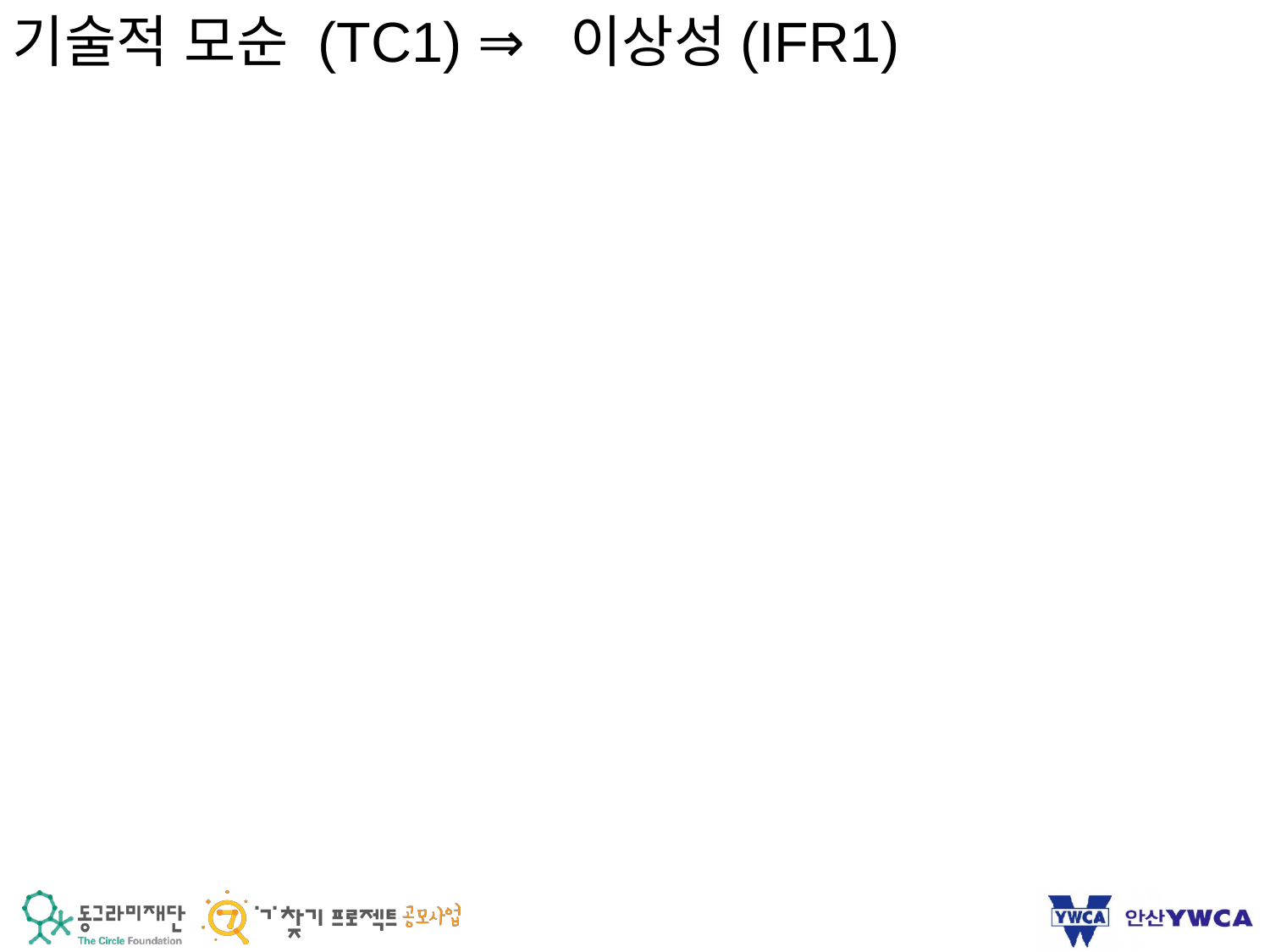

기술적 모순 (TC1) ⇒  이상성(IFR1)
TC   1
IFR  1